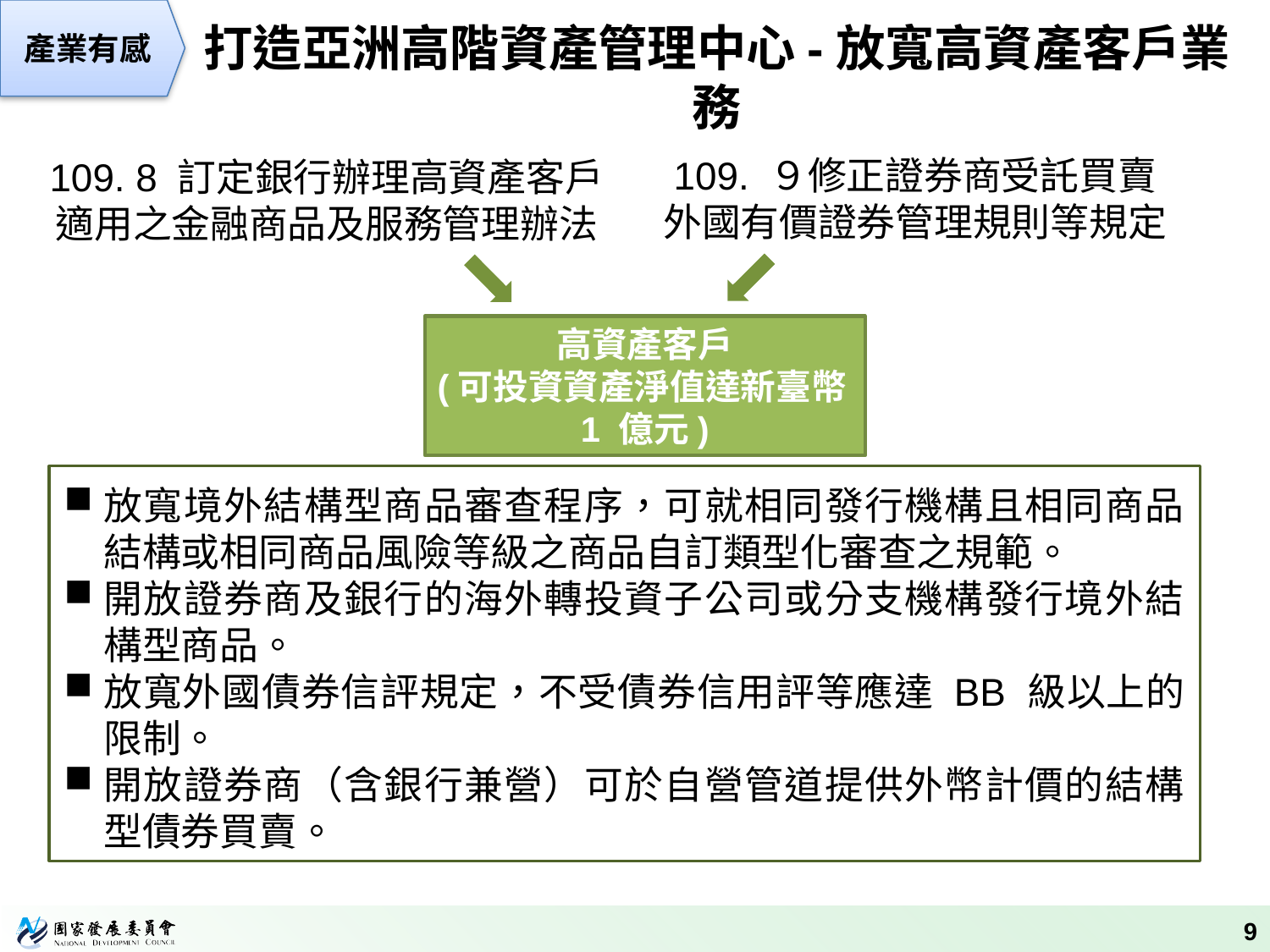

產業有感
# 打造亞洲高階資產管理中心-放寬高資產客戶業務
109. ９修正證券商受託買賣外國有價證券管理規則等規定
109. 8 訂定銀行辦理高資產客戶適用之金融商品及服務管理辦法

高資產客戶
(可投資資產淨值達新臺幣1 億元)
放寬境外結構型商品審查程序，可就相同發行機構且相同商品結構或相同商品風險等級之商品自訂類型化審查之規範。
開放證券商及銀行的海外轉投資子公司或分支機構發行境外結構型商品。
放寬外國債券信評規定，不受債券信用評等應達 BB 級以上的限制。
開放證券商（含銀行兼營）可於自營管道提供外幣計價的結構型債券買賣。